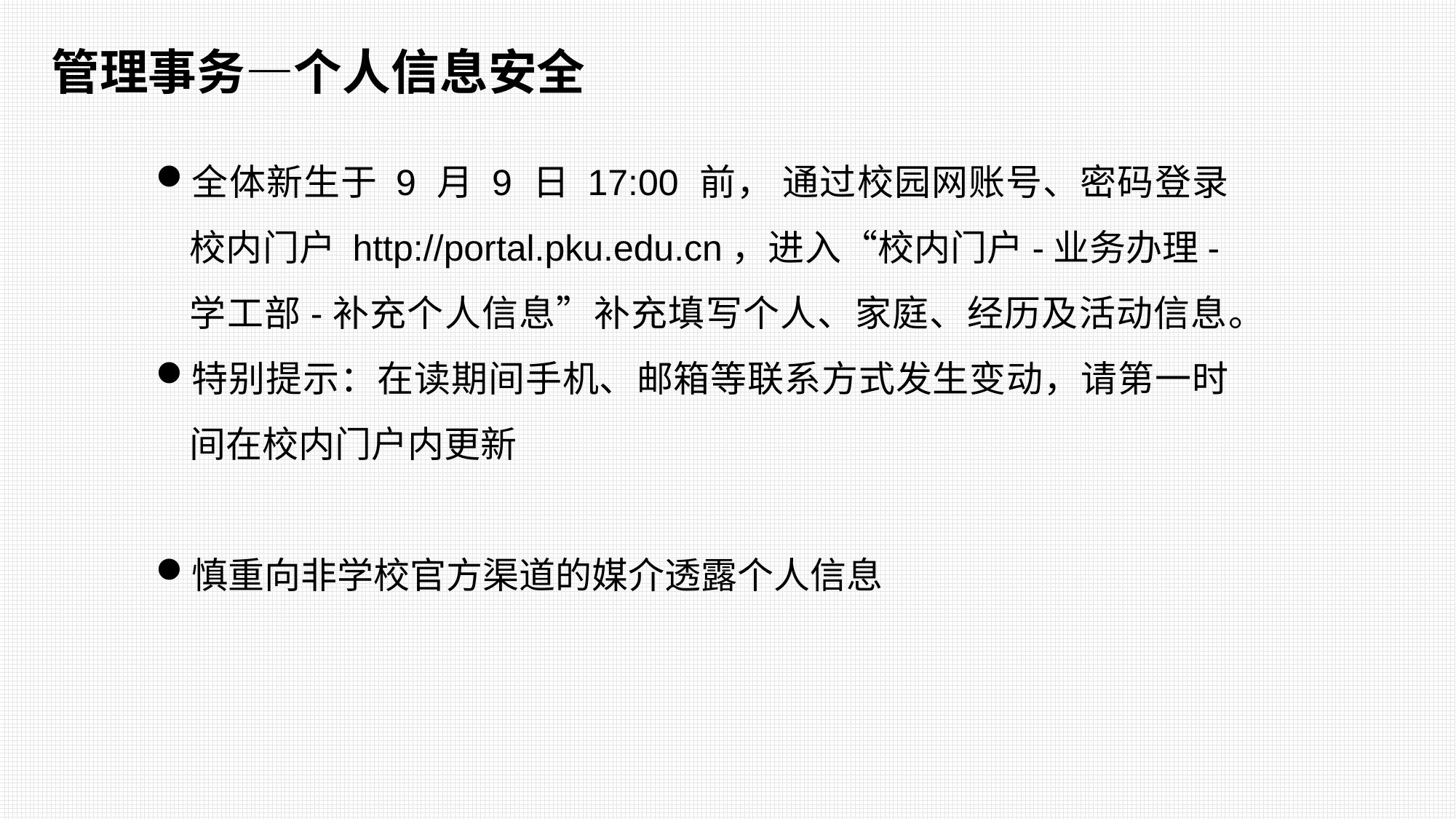

管理事务—个人信息安全
全体新生于 9 月 9 日 17:00 前， 通过校园网账号、密码登录校内门户 http://portal.pku.edu.cn，进入“校内门户-业务办理-学工部-补充个人信息”补充填写个人、家庭、经历及活动信息。
特别提示：在读期间手机、邮箱等联系方式发生变动，请第一时间在校内门户内更新

慎重向非学校官方渠道的媒介透露个人信息